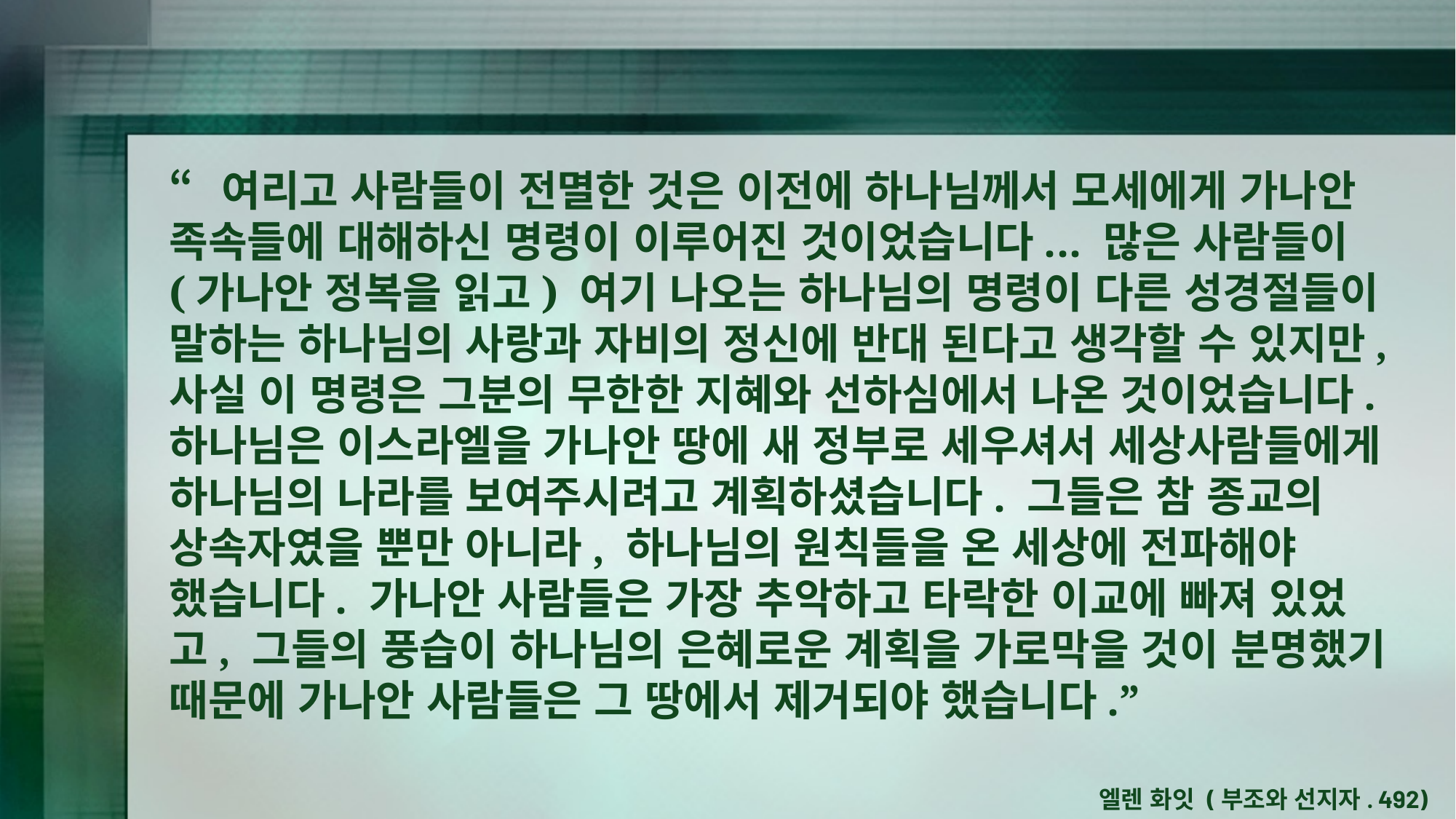

“여리고 사람들이 전멸한 것은 이전에 하나님께서 모세에게 가나안 족속들에 대해하신 명령이 이루어진 것이었습니다... 많은 사람들이 (가나안 정복을 읽고) 여기 나오는 하나님의 명령이 다른 성경절들이 말하는 하나님의 사랑과 자비의 정신에 반대 된다고 생각할 수 있지만, 사실 이 명령은 그분의 무한한 지혜와 선하심에서 나온 것이었습니다. 하나님은 이스라엘을 가나안 땅에 새 정부로 세우셔서 세상사람들에게 하나님의 나라를 보여주시려고 계획하셨습니다. 그들은 참 종교의 상속자였을 뿐만 아니라, 하나님의 원칙들을 온 세상에 전파해야 했습니다. 가나안 사람들은 가장 추악하고 타락한 이교에 빠져 있었고, 그들의 풍습이 하나님의 은혜로운 계획을 가로막을 것이 분명했기 때문에 가나안 사람들은 그 땅에서 제거되야 했습니다.”
엘렌 화잇 (부조와 선지자. 492)